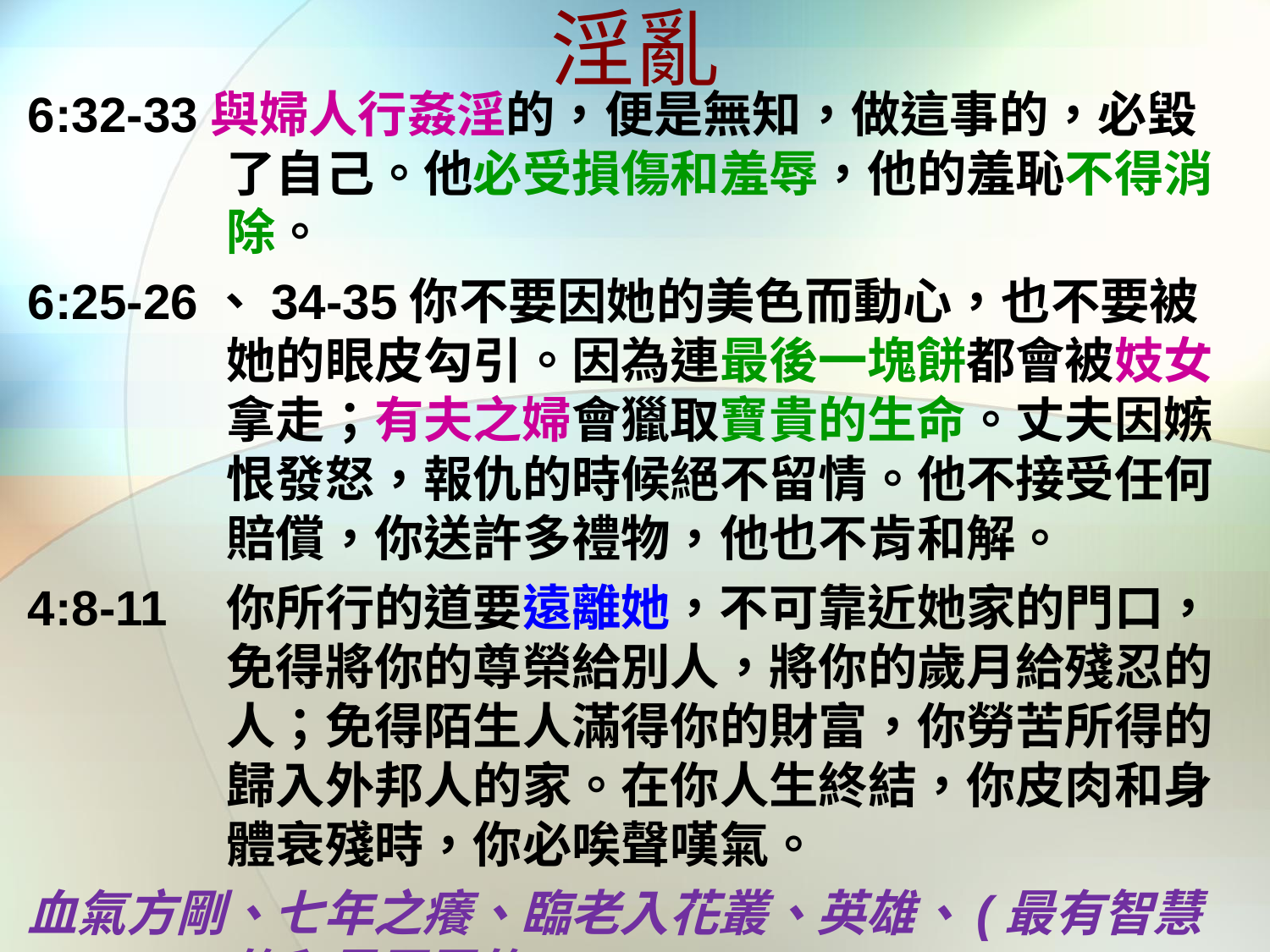

# 淫亂
6:32-33與婦人行姦淫的，便是無知，做這事的，必毀了自己。他必受損傷和羞辱，他的羞恥不得消除。
6:25-26、34-35你不要因她的美色而動心，也不要被她的眼皮勾引。因為連最後一塊餅都會被妓女拿走；有夫之婦會獵取寶貴的生命。丈夫因嫉恨發怒，報仇的時候絕不留情。他不接受任何賠償，你送許多禮物，他也不肯和解。
4:8-11	你所行的道要遠離她，不可靠近她家的門口，免得將你的尊榮給別人，將你的歲月給殘忍的人；免得陌生人滿得你的財富，你勞苦所得的歸入外邦人的家。在你人生終結，你皮肉和身體衰殘時，你必唉聲嘆氣。
血氣方剛、七年之癢、臨老入花叢、英雄、(最有智慧的和最屬靈的)